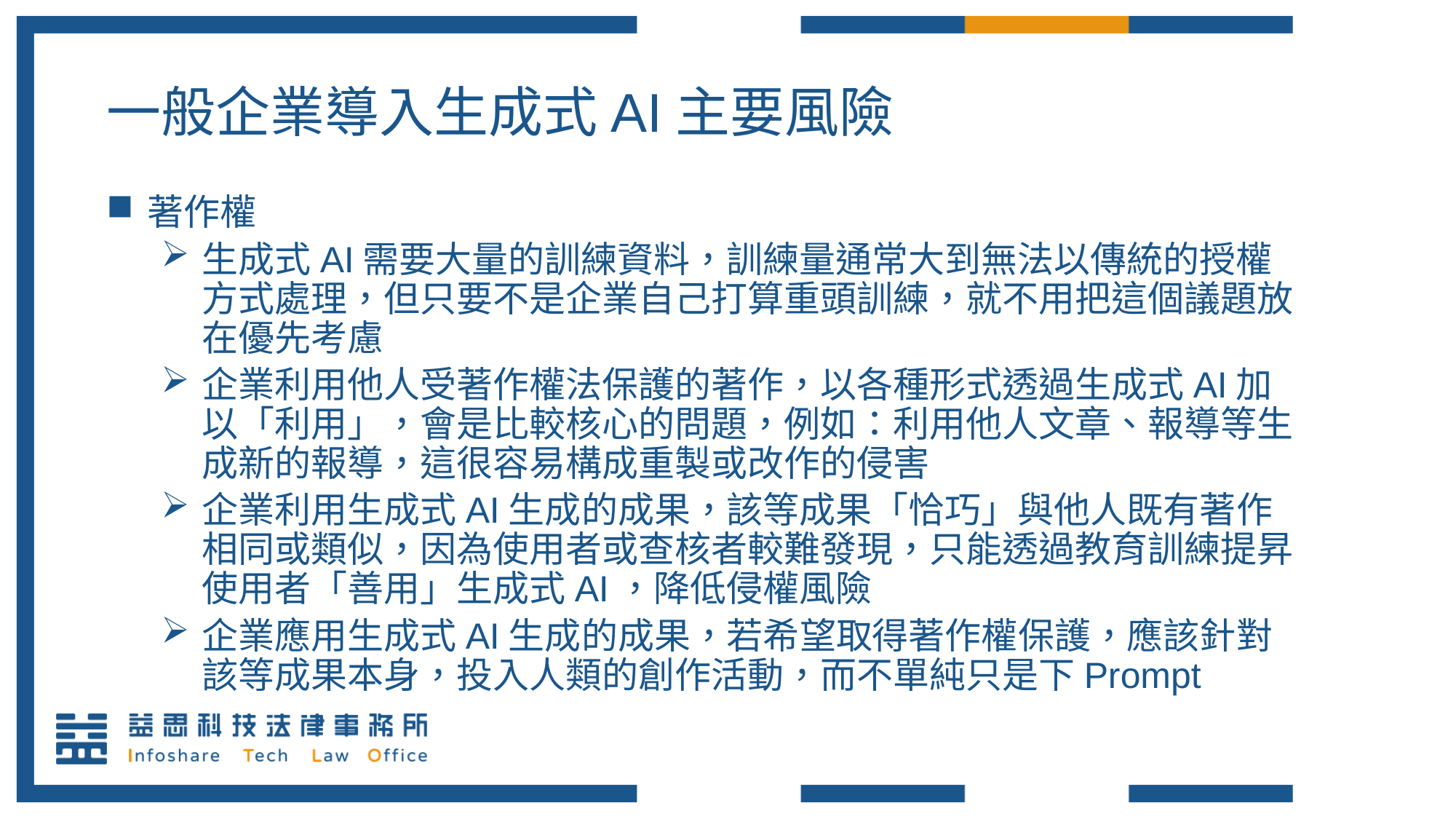

一般企業導入生成式AI主要風險
著作權
生成式AI需要大量的訓練資料，訓練量通常大到無法以傳統的授權方式處理，但只要不是企業自己打算重頭訓練，就不用把這個議題放在優先考慮
企業利用他人受著作權法保護的著作，以各種形式透過生成式AI加以「利用」，會是比較核心的問題，例如：利用他人文章、報導等生成新的報導，這很容易構成重製或改作的侵害
企業利用生成式AI生成的成果，該等成果「恰巧」與他人既有著作相同或類似，因為使用者或查核者較難發現，只能透過教育訓練提昇使用者「善用」生成式AI，降低侵權風險
企業應用生成式AI生成的成果，若希望取得著作權保護，應該針對該等成果本身，投入人類的創作活動，而不單純只是下Prompt